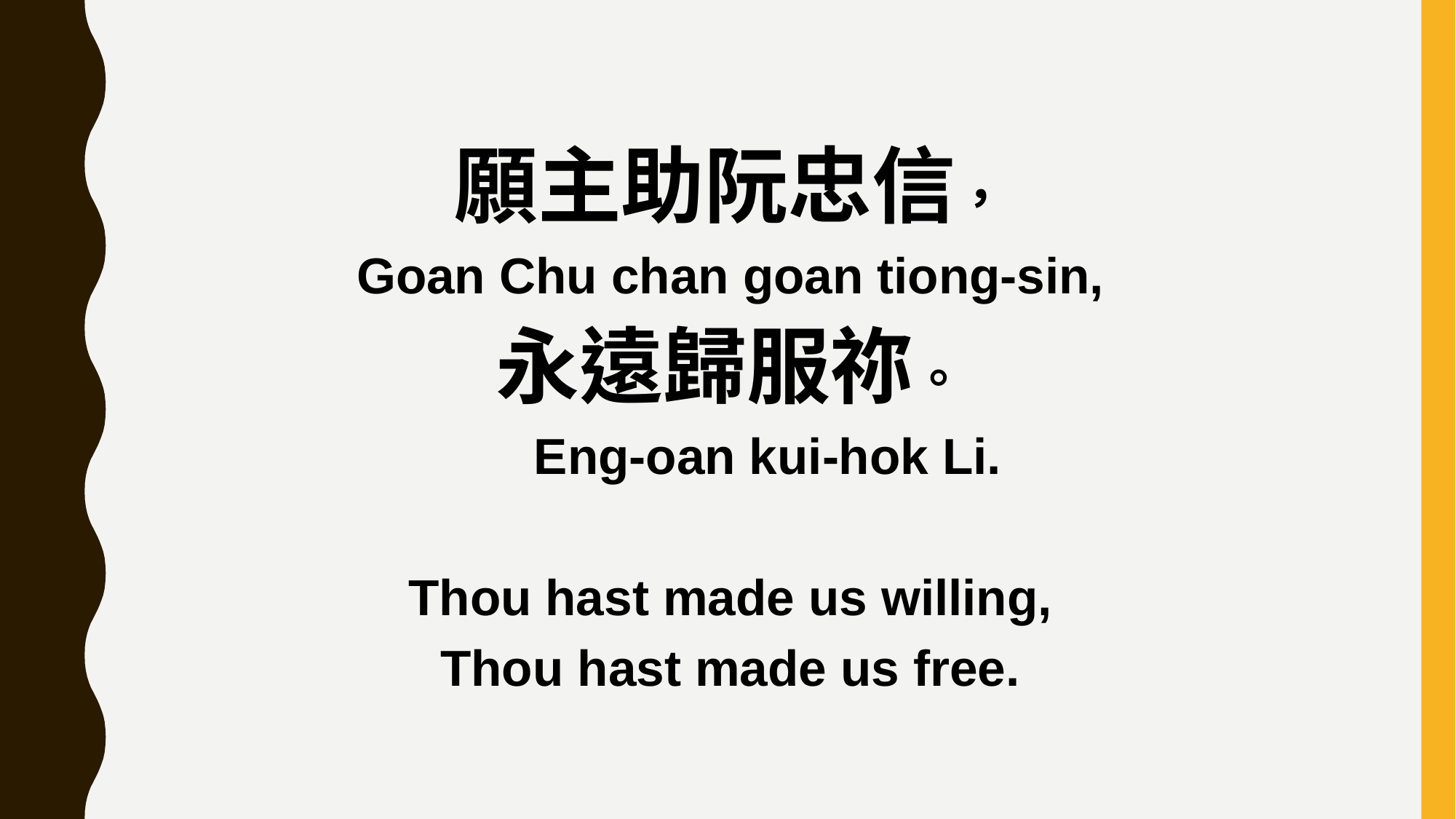

願主助阮忠信，
Goan Chu chan goan tiong-sin,
永遠歸服祢。
                        Eng-oan kui-hok Li.

Thou hast made us willing,
Thou hast made us free.